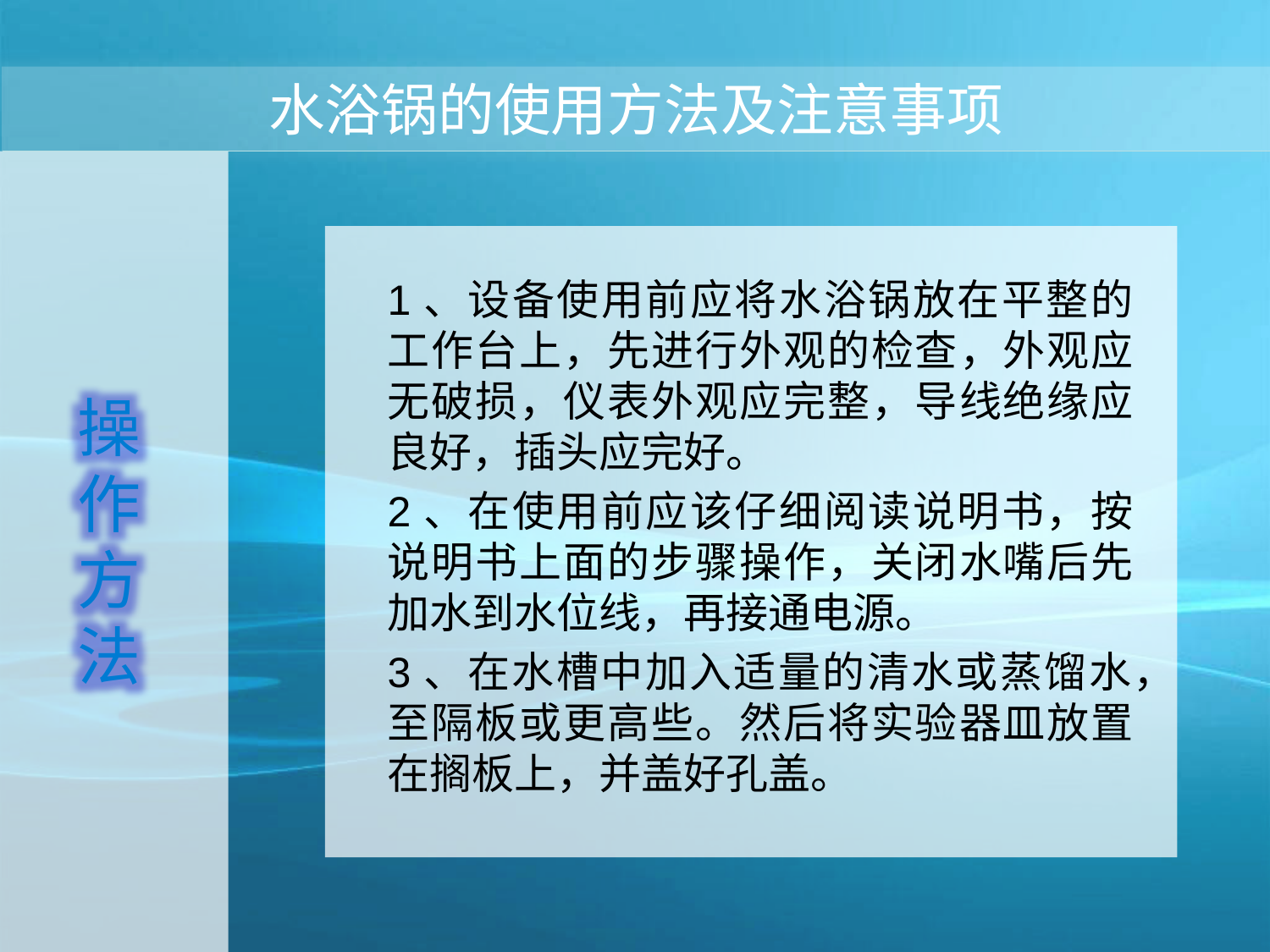

# 水浴锅的使用方法及注意事项

1、设备使用前应将水浴锅放在平整的工作台上，先进行外观的检查，外观应无破损，仪表外观应完整，导线绝缘应良好，插头应完好。
2、在使用前应该仔细阅读说明书，按说明书上面的步骤操作，关闭水嘴后先加水到水位线，再接通电源。
3、在水槽中加入适量的清水或蒸馏水，至隔板或更高些。然后将实验器皿放置在搁板上，并盖好孔盖。
操作方法